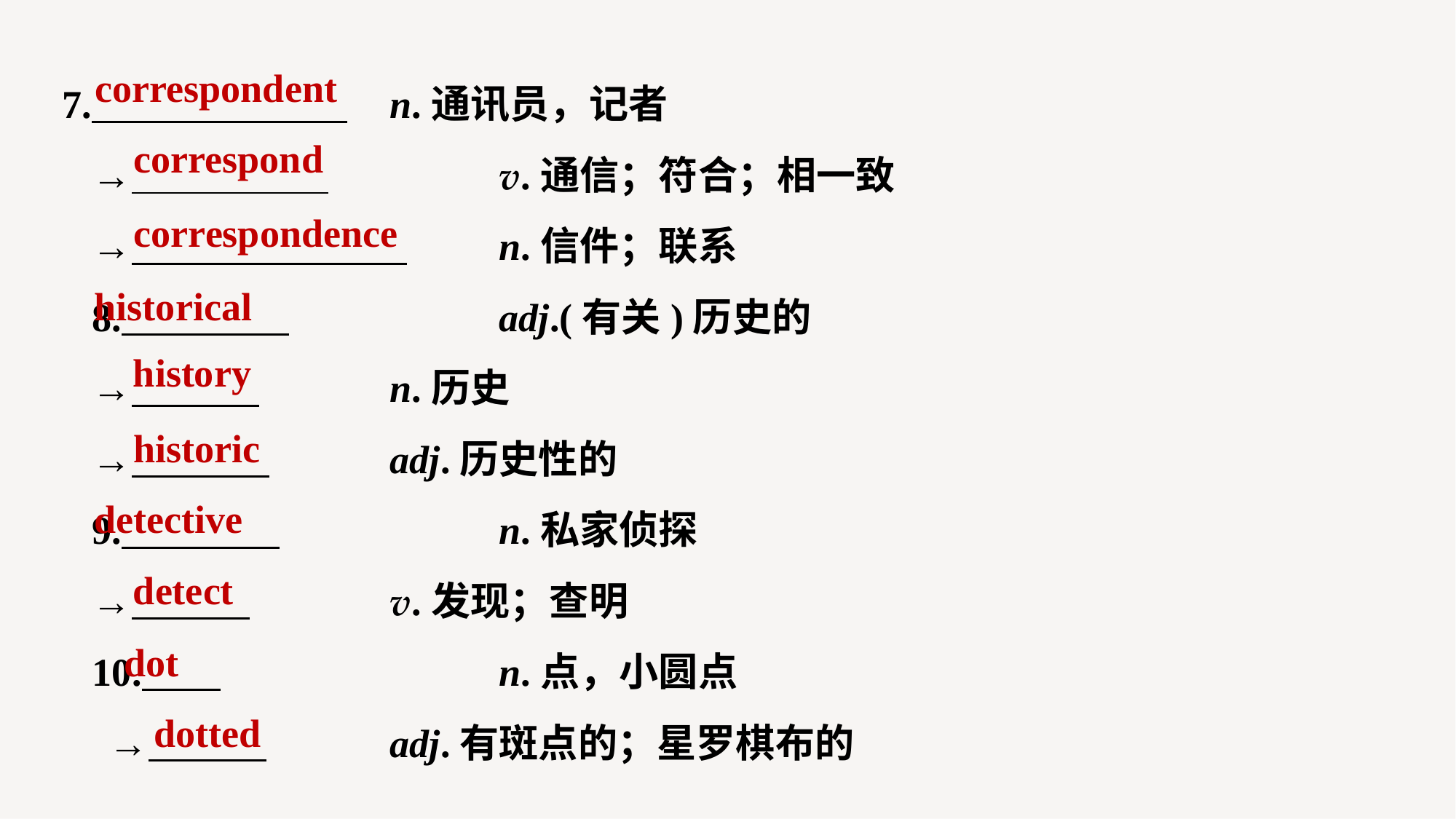

7.                           	n.通讯员，记者
→                     		v.通信；符合；相一致
→                             	n.信件；联系
8.                  		adj.(有关)历史的
→              		n.历史
→               		adj.历史性的
9.                 		n.私家侦探
→             		v.发现；查明
10.         			n.点，小圆点
→             		adj.有斑点的；星罗棋布的
correspondent
correspond
correspondence
historical
history
historic
detective
detect
dot
dotted